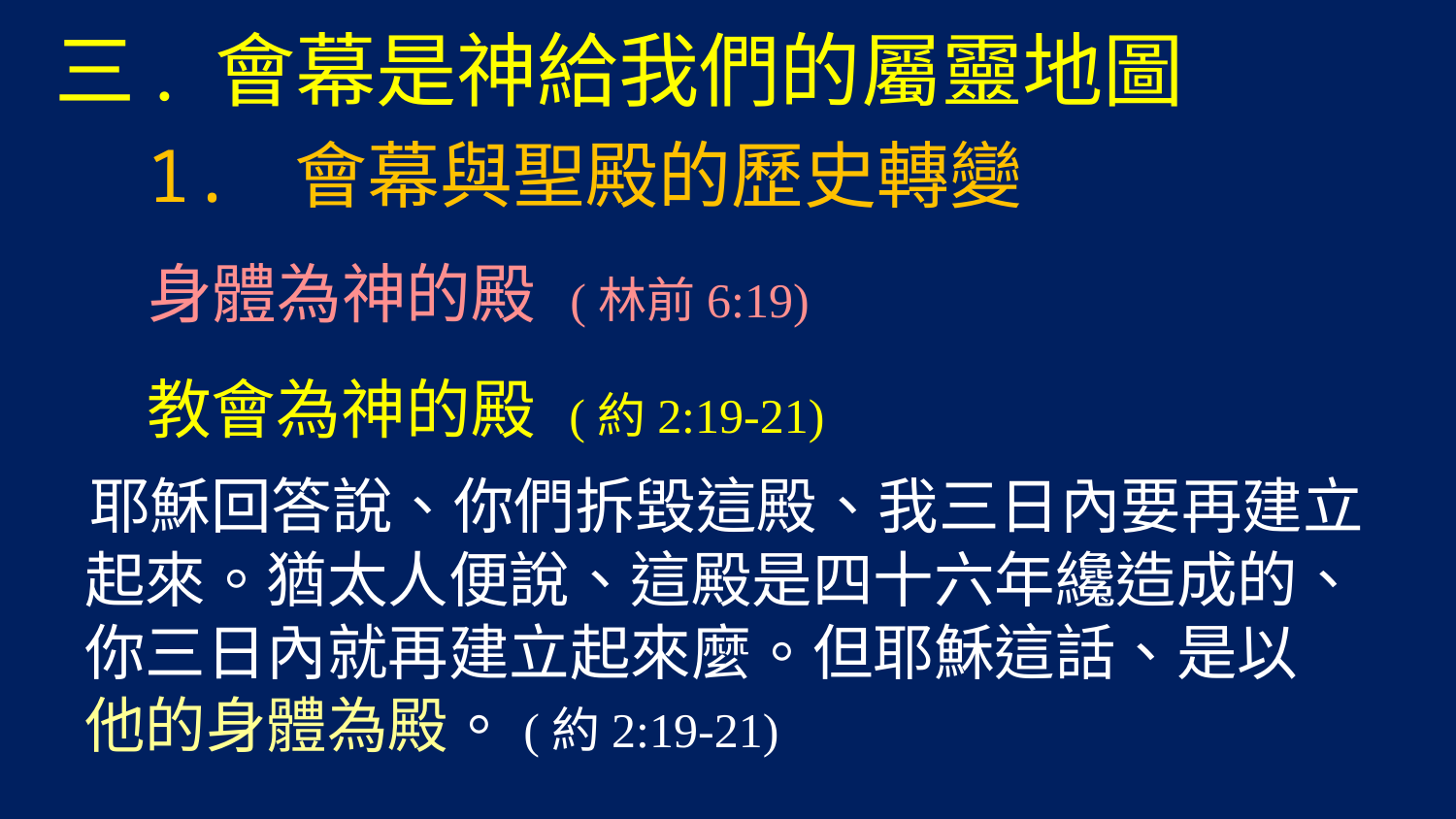

# 三. 會幕是神給我們的屬靈地圖
   1. 會幕與聖殿的歷史轉變
        身體為神的殿 (林前6:19)
       教會為神的殿 (約2:19-21)

    耶穌回答說、你們拆毀這殿、我三日內要再建立
    起來。猶太人便說、這殿是四十六年纔造成的、
    你三日內就再建立起來麼。但耶穌這話、是以
    他的身體為殿。(約2:19-21)